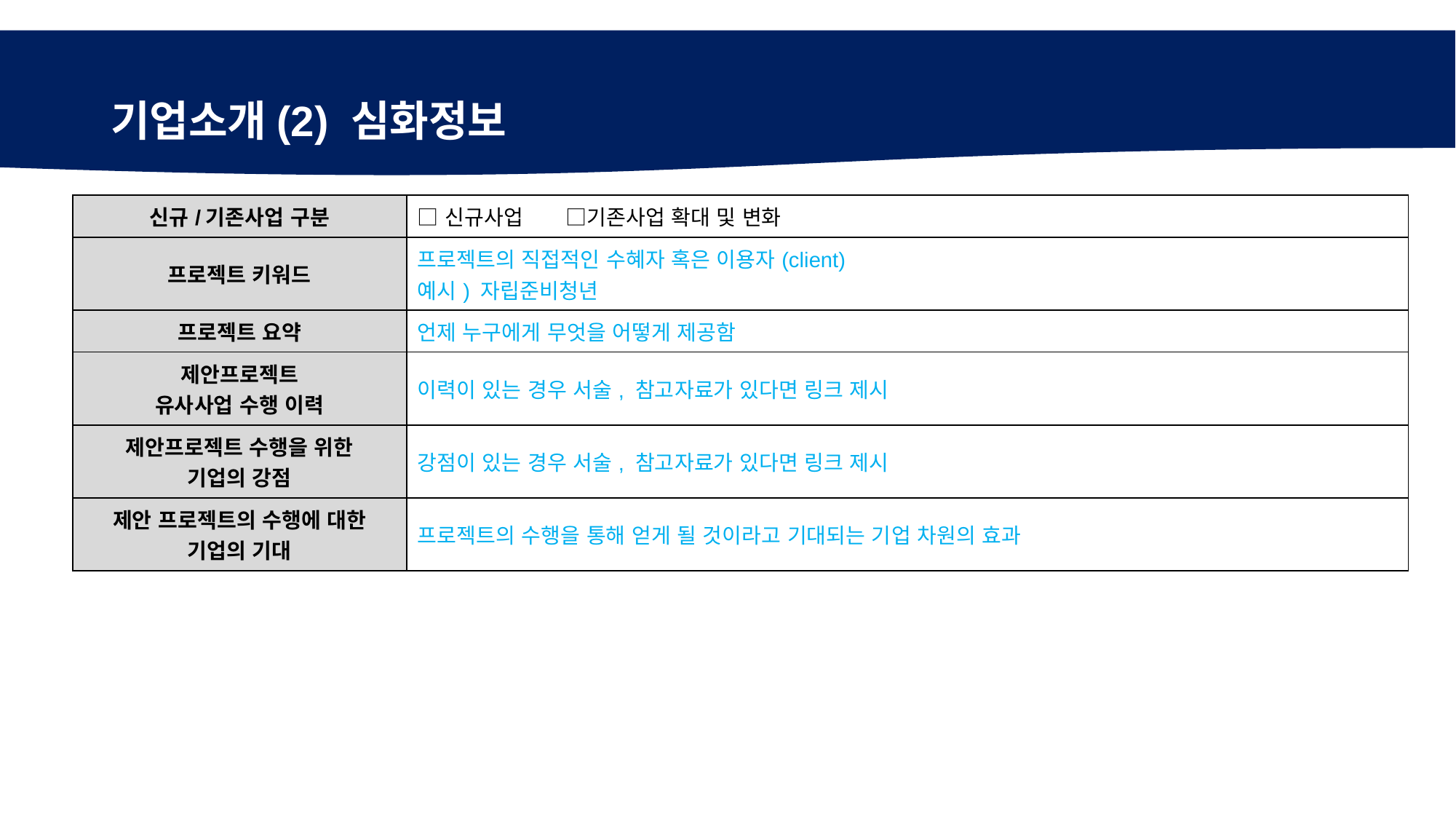

# 기업소개(2) 심화정보
| 신규/기존사업 구분 | □신규사업 □기존사업 확대 및 변화 |
| --- | --- |
| 프로젝트 키워드 | 프로젝트의 직접적인 수혜자 혹은 이용자(client) 예시) 자립준비청년 |
| 프로젝트 요약 | 언제 누구에게 무엇을 어떻게 제공함 |
| 제안프로젝트 유사사업 수행 이력 | 이력이 있는 경우 서술, 참고자료가 있다면 링크 제시 |
| 제안프로젝트 수행을 위한 기업의 강점 | 강점이 있는 경우 서술, 참고자료가 있다면 링크 제시 |
| 제안 프로젝트의 수행에 대한 기업의 기대 | 프로젝트의 수행을 통해 얻게 될 것이라고 기대되는 기업 차원의 효과 |